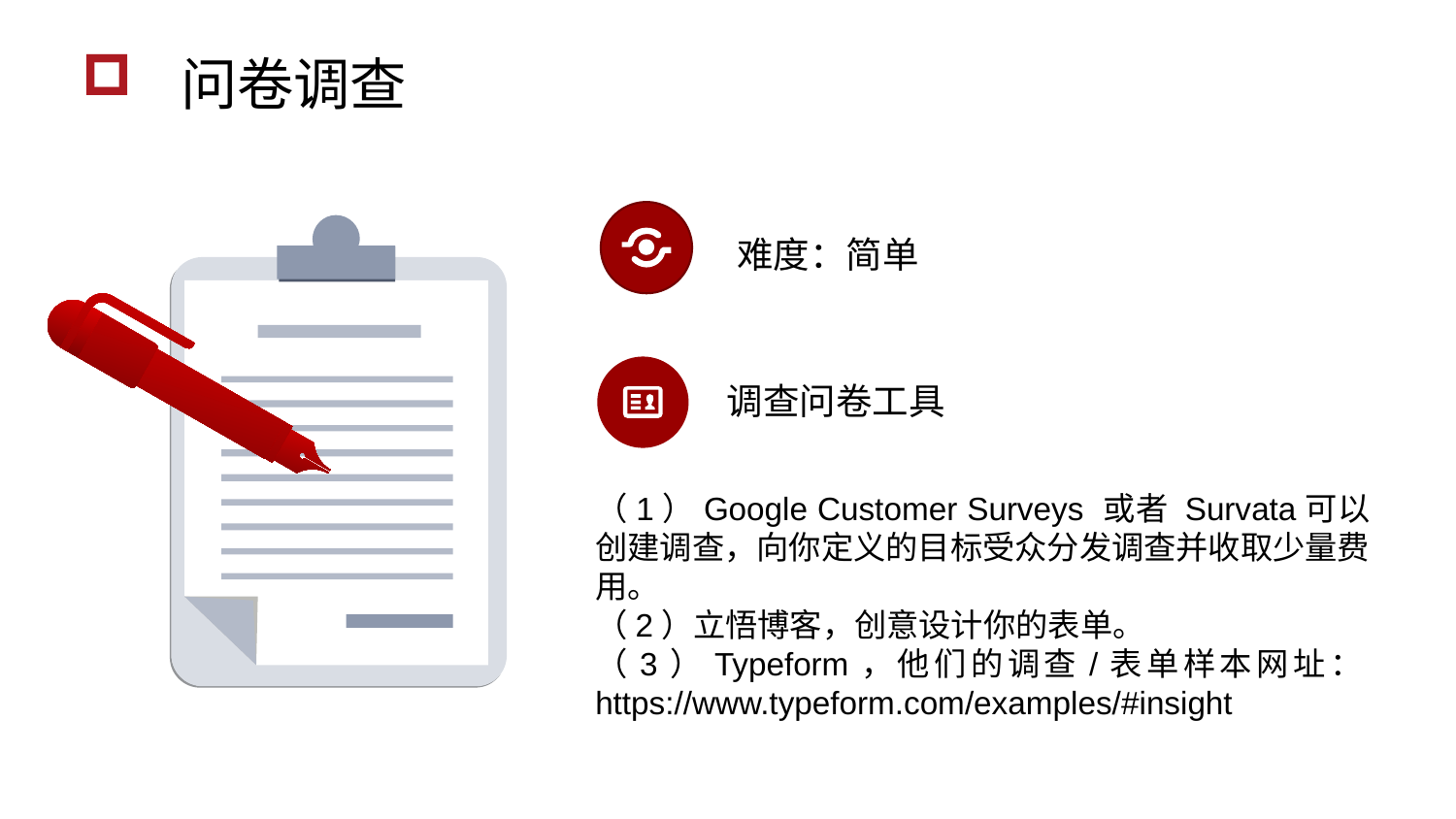

问卷调查

难度：简单

调查问卷工具

（1）Google Customer Surveys 或者 Survata可以创建调查，向你定义的目标受众分发调查并收取少量费用。
（2）立悟博客，创意设计你的表单。
（3）Typeform，他们的调查/表单样本网址：https://www.typeform.com/examples/#insight